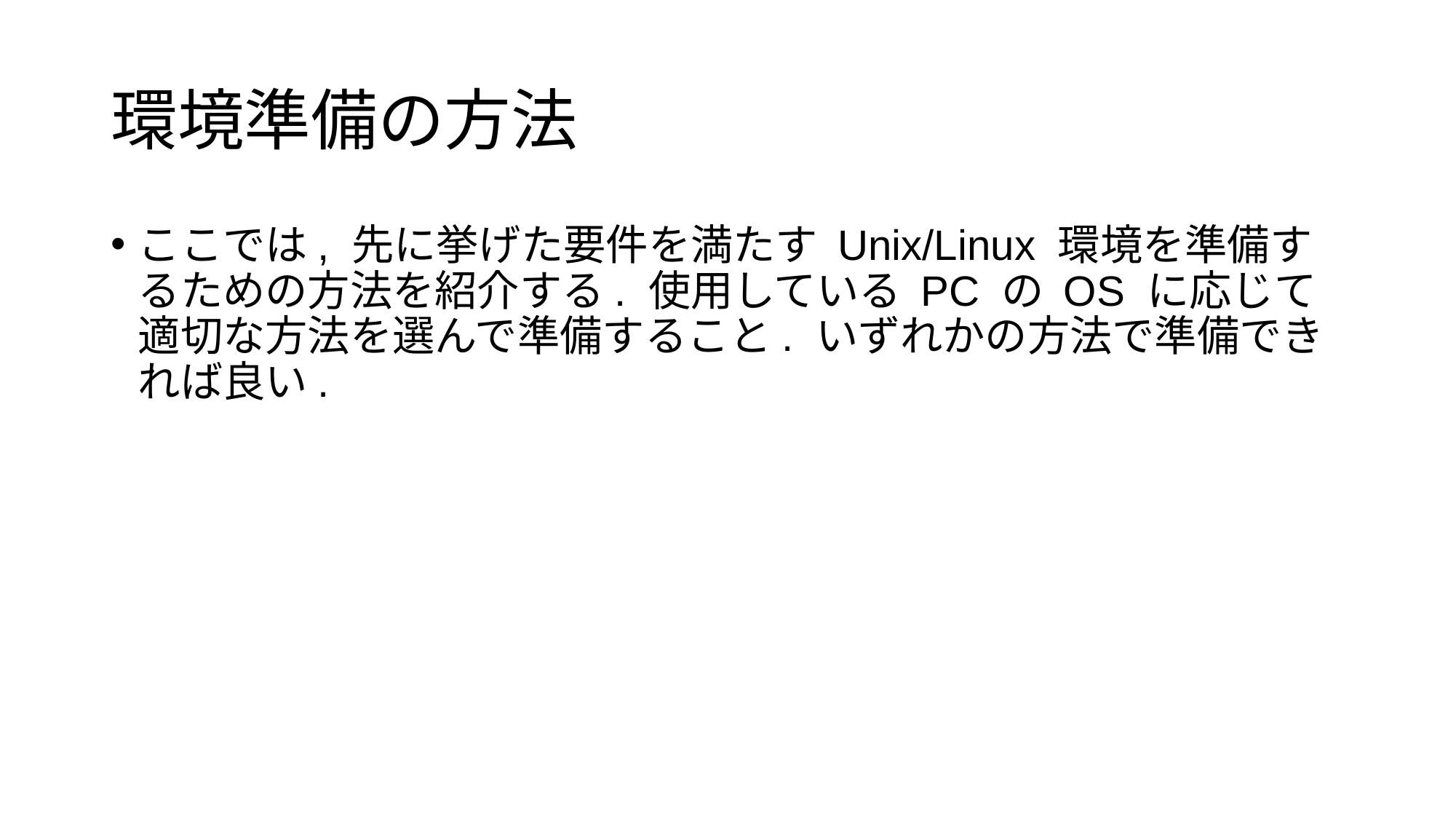

# 環境準備の方法
ここでは, 先に挙げた要件を満たす Unix/Linux 環境を準備するための方法を紹介する. 使用している PC の OS に応じて適切な方法を選んで準備すること. いずれかの方法で準備できれば良い.